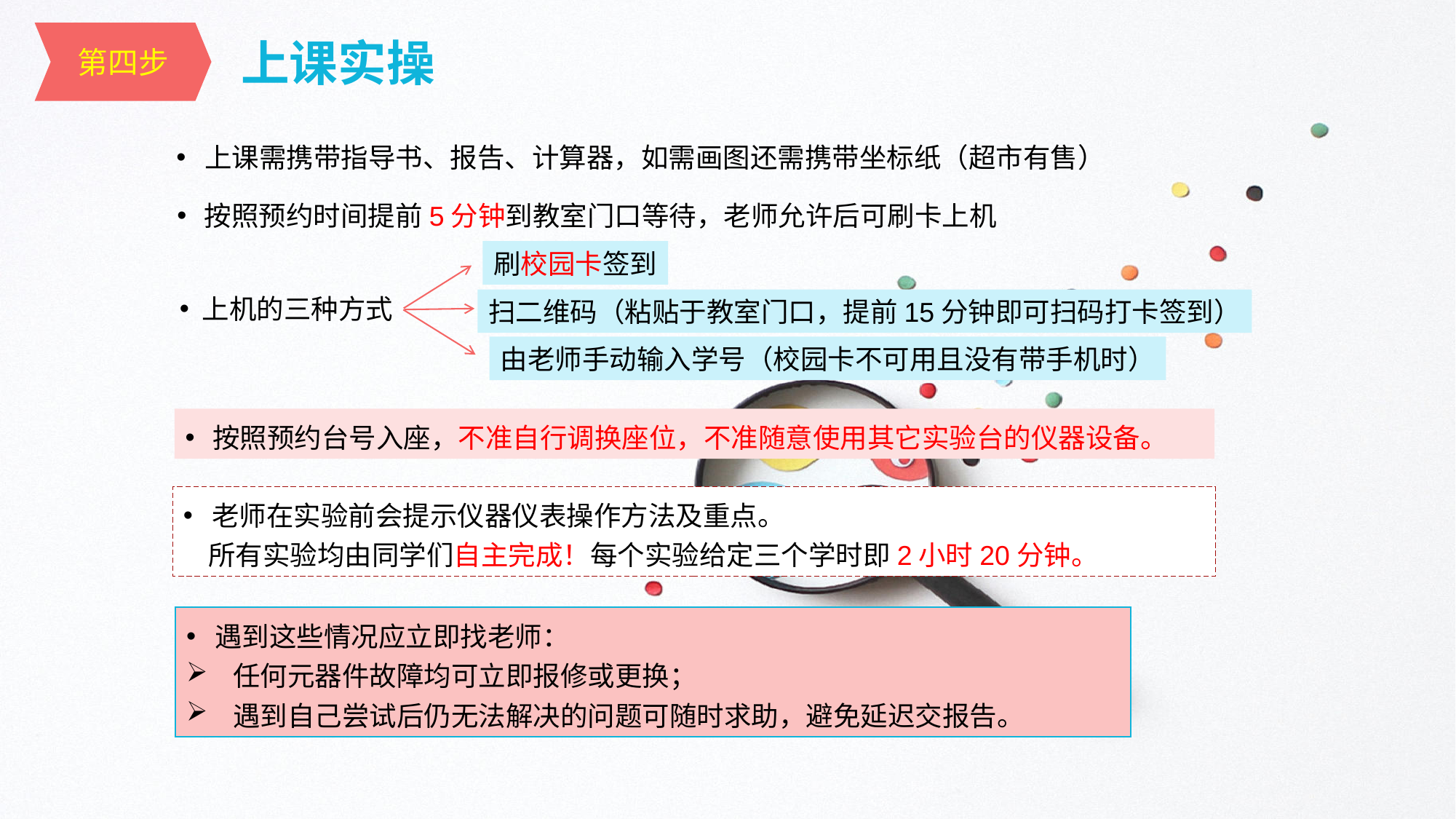

第四步
上课实操
  上课需携带指导书、报告、计算器，如需画图还需携带坐标纸（超市有售）
按照预约时间提前5分钟到教室门口等待，老师允许后可刷卡上机
刷校园卡签到
 上机的三种方式
扫二维码（粘贴于教室门口，提前15分钟即可扫码打卡签到）
由老师手动输入学号（校园卡不可用且没有带手机时）
按照预约台号入座，不准自行调换座位，不准随意使用其它实验台的仪器设备。
  老师在实验前会提示仪器仪表操作方法及重点。
   所有实验均由同学们自主完成！每个实验给定三个学时即2小时20分钟。
  遇到这些情况应立即找老师：
   任何元器件故障均可立即报修或更换；
   遇到自己尝试后仍无法解决的问题可随时求助，避免延迟交报告。